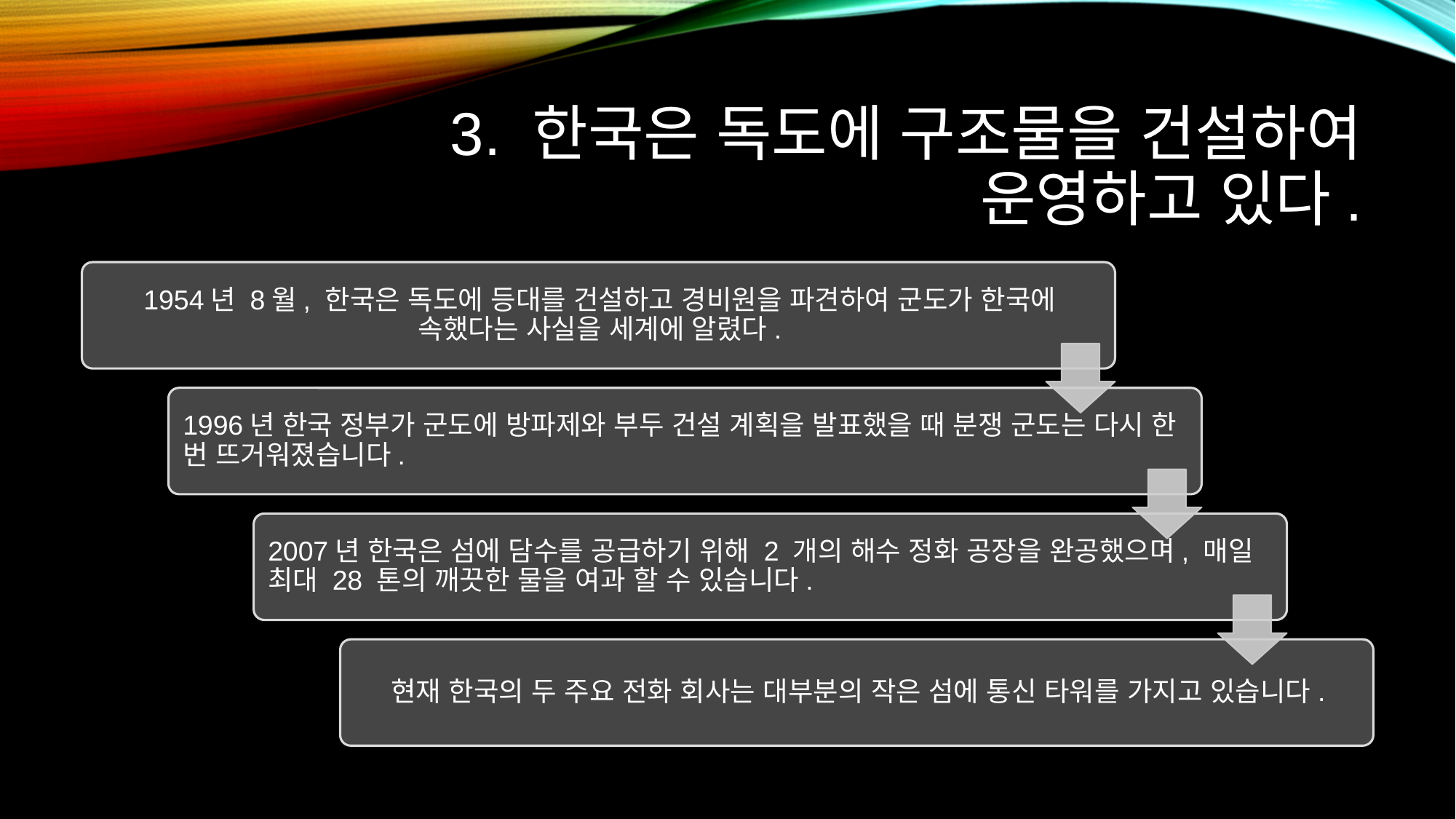

# 3. 한국은 독도에 구조물을 건설하여 운영하고 있다.
1954년 8월, 한국은 독도에 등대를 건설하고 경비원을 파견하여 군도가 한국에 속했다는 사실을 세계에 알렸다.
1996년 한국 정부가 군도에 방파제와 부두 건설 계획을 발표했을 때 분쟁 군도는 다시 한 번 뜨거워졌습니다.
2007년 한국은 섬에 담수를 공급하기 위해 2 개의 해수 정화 공장을 완공했으며, 매일 최대 28 톤의 깨끗한 물을 여과 할 수 있습니다.
현재 한국의 두 주요 전화 회사는 대부분의 작은 섬에 통신 타워를 가지고 있습니다.